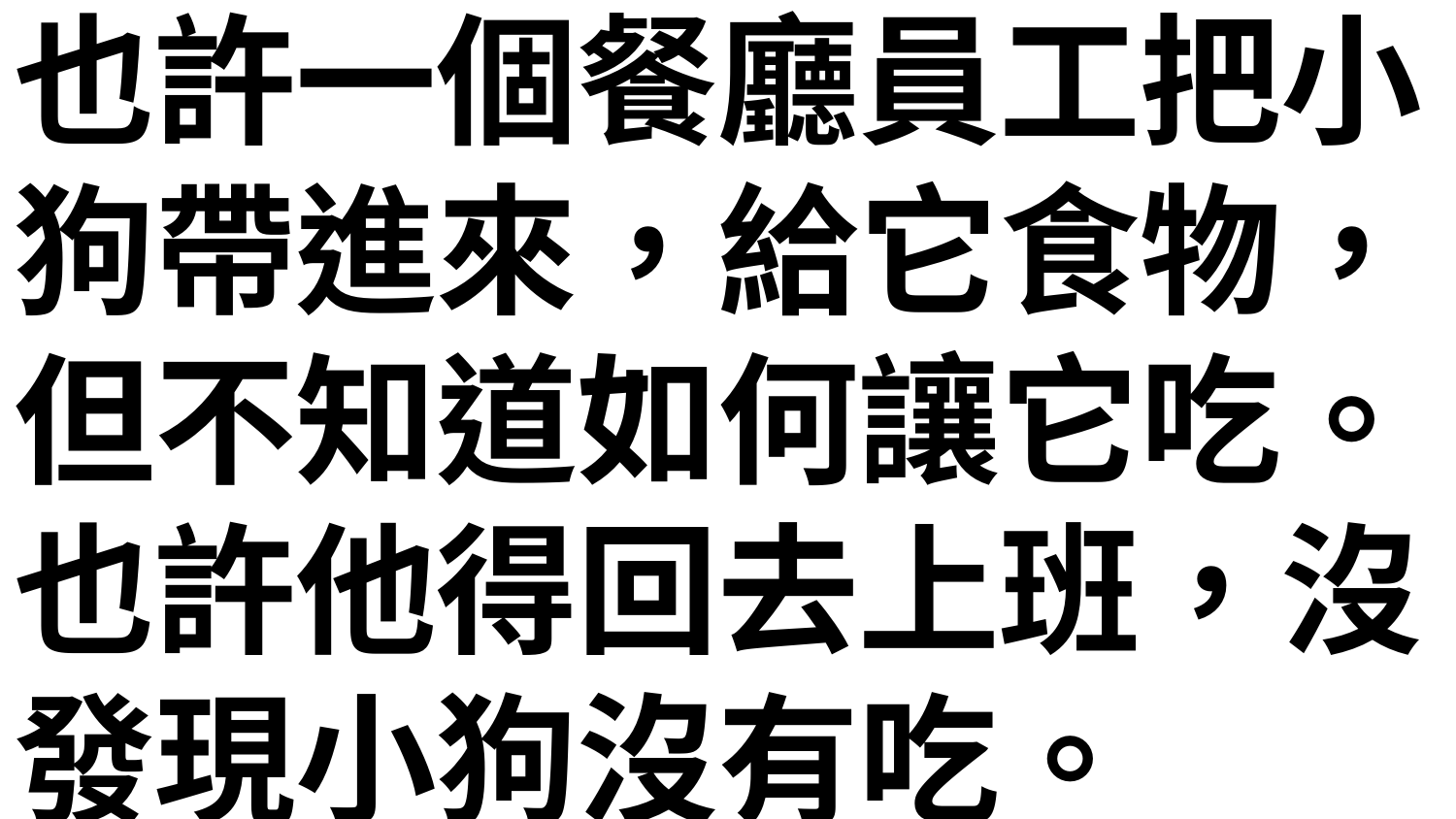

也許一個餐廳員工把小狗帶進來，給它食物， 但不知道如何讓它吃。 也許他得回去上班，沒發現小狗沒有吃。